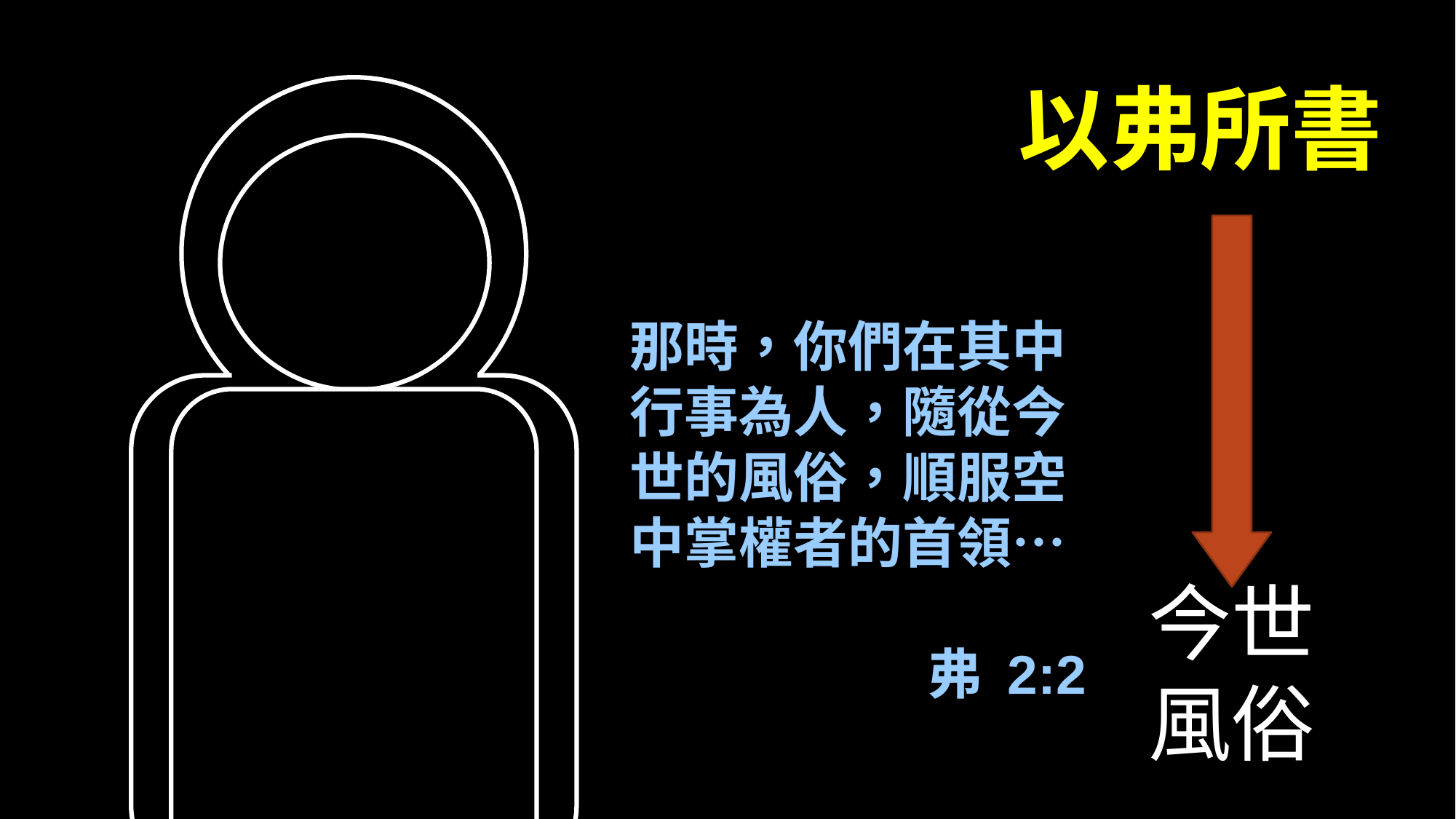

以弗所書

那時，你們在其中行事為人，隨從今世的風俗，順服空中掌權者的首領…　　
　　　　　  弗 2:2

今世風俗